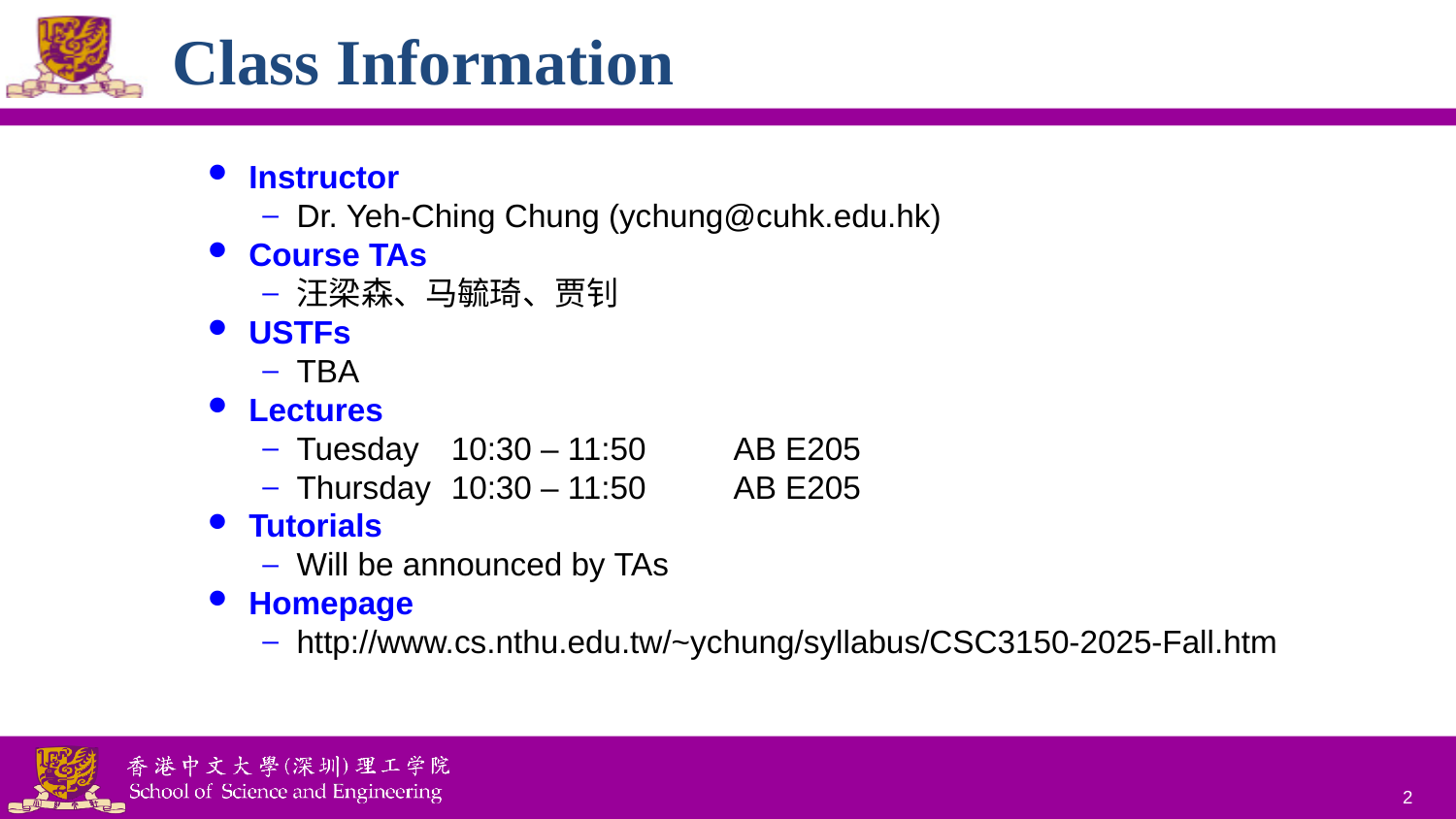

Class Information
Instructor
Dr. Yeh-Ching Chung (ychung@cuhk.edu.hk)
Course TAs
汪梁森、马毓琦、贾钊
USTFs
TBA
Lectures
Tuesday	 10:30 – 11:50	AB E205
Thursday	 10:30 – 11:50 	AB E205
Tutorials
Will be announced by TAs
Homepage
http://www.cs.nthu.edu.tw/~ychung/syllabus/CSC3150-2025-Fall.htm
2